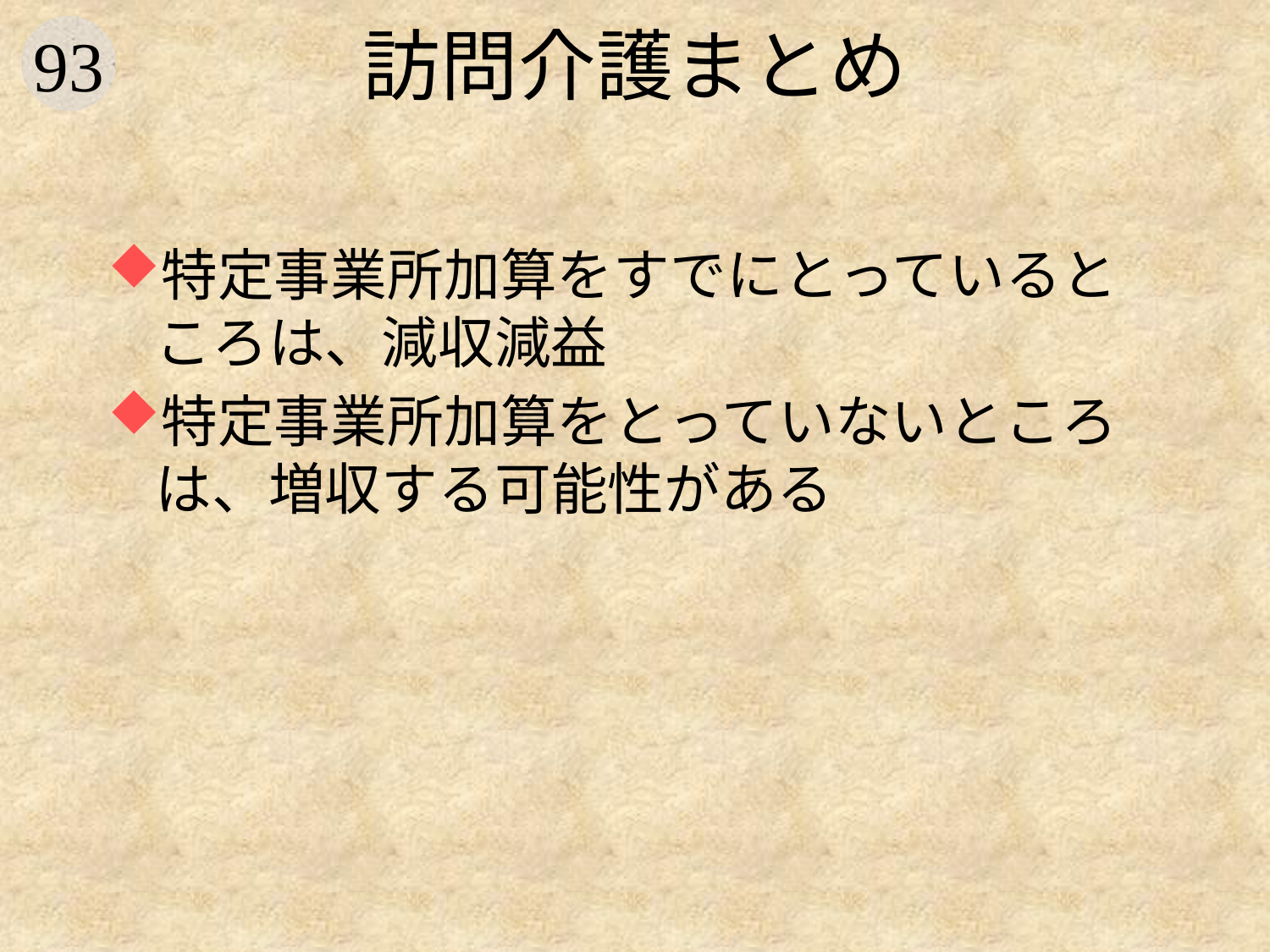

# 訪問介護まとめ
特定事業所加算をすでにとっているところは、減収減益
特定事業所加算をとっていないところは、増収する可能性がある